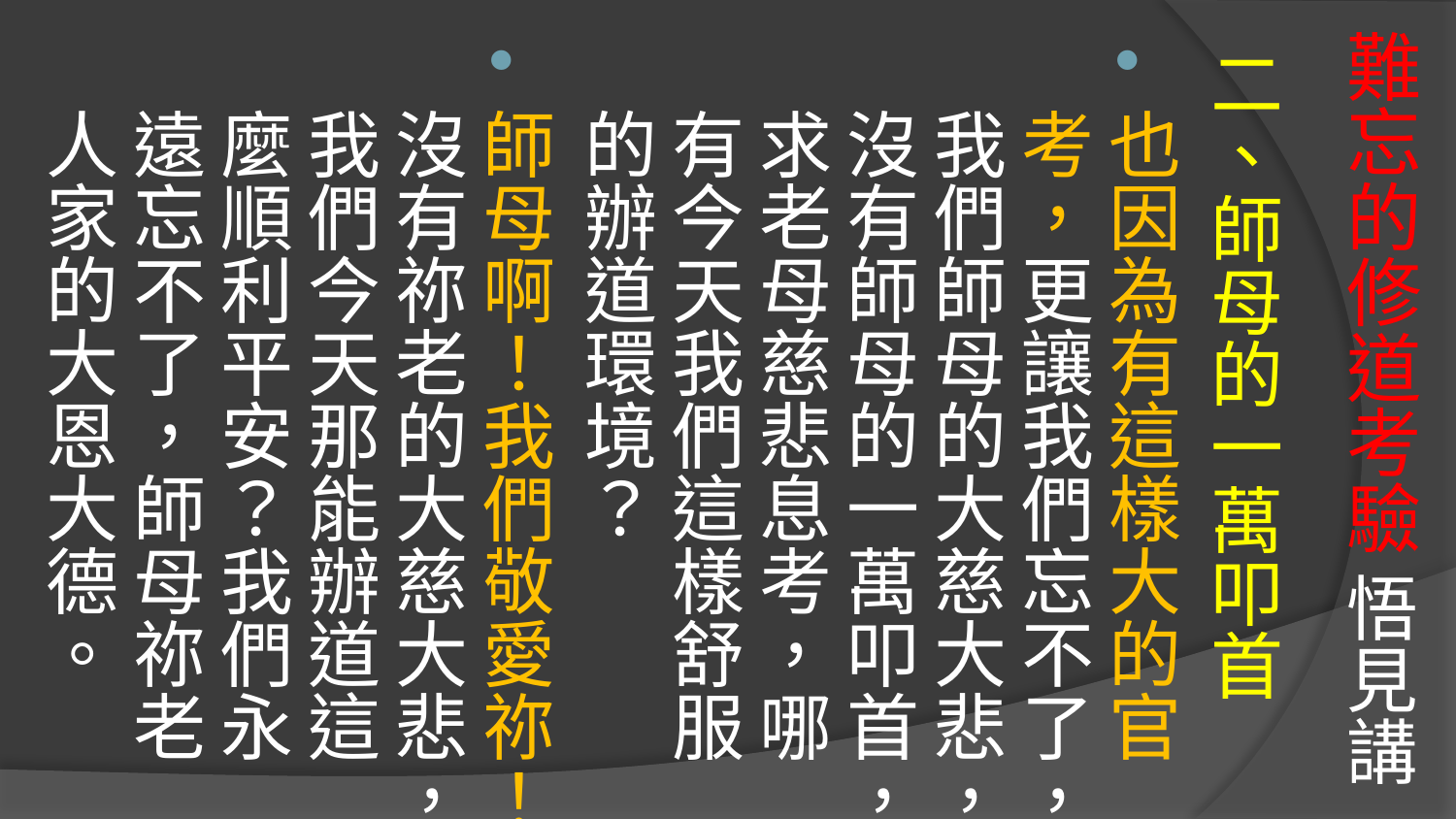

# 難忘的修道考驗 悟見講
二、師母的一萬叩首
也因為有這樣大的官考，更讓我們忘不了，我們師母的大慈大悲，沒有師母的一萬叩首，求老母慈悲息考，哪有今天我們這樣舒服的辦道環境？
師母啊！我們敬愛祢！沒有祢老的大慈大悲，我們今天那能辦道這麼順利平安？我們永遠忘不了，師母祢老人家的大恩大德。